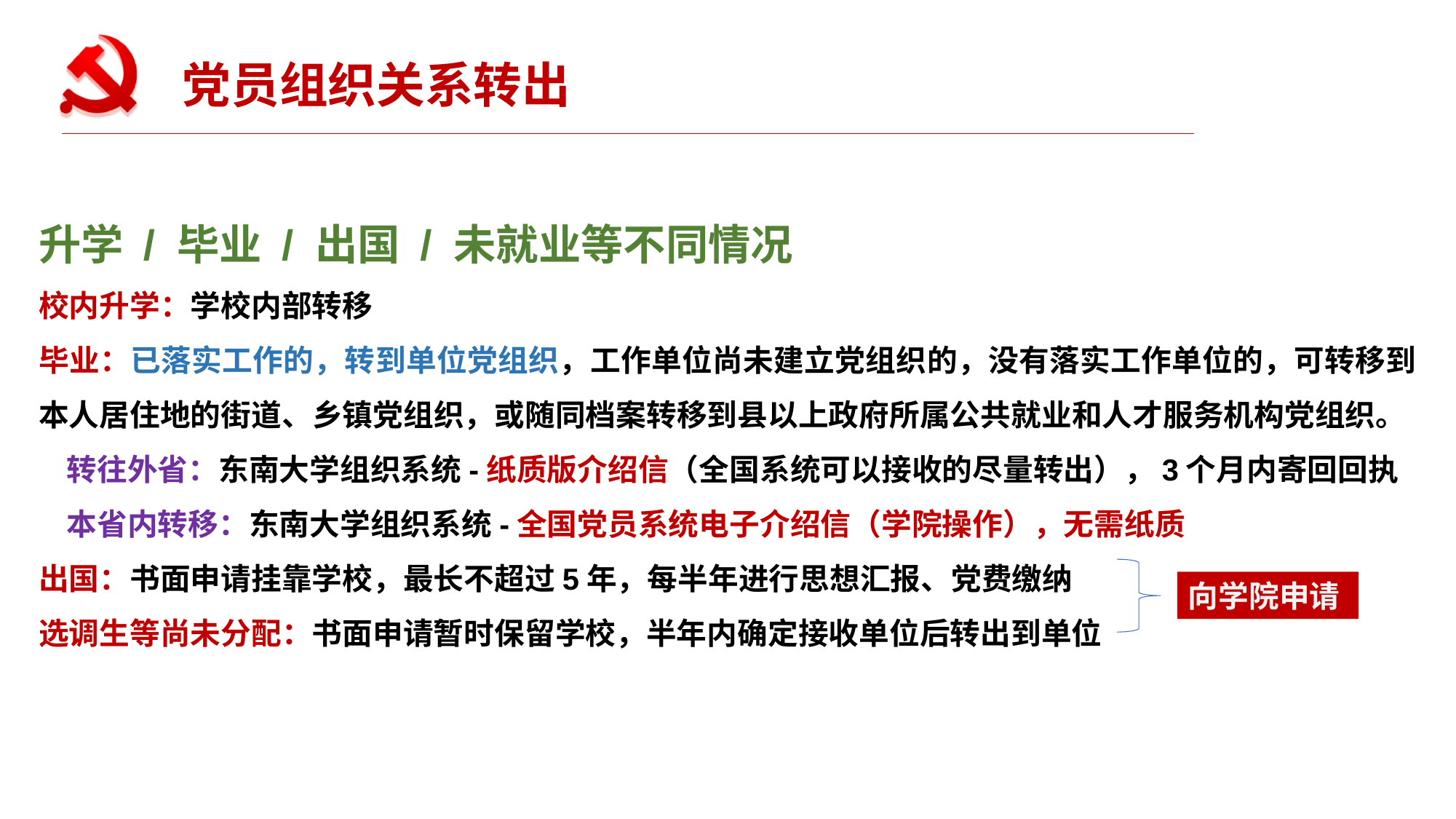

党员组织关系转出
升学 / 毕业 / 出国 / 未就业等不同情况
校内升学：学校内部转移
毕业：已落实工作的，转到单位党组织，工作单位尚未建立党组织的，没有落实工作单位的，可转移到本人居住地的街道、乡镇党组织，或随同档案转移到县以上政府所属公共就业和人才服务机构党组织。
   转往外省：东南大学组织系统-纸质版介绍信（全国系统可以接收的尽量转出），3个月内寄回回执
   本省内转移：东南大学组织系统-全国党员系统电子介绍信（学院操作），无需纸质
出国：书面申请挂靠学校，最长不超过5年，每半年进行思想汇报、党费缴纳
选调生等尚未分配：书面申请暂时保留学校，半年内确定接收单位后转出到单位

向学院申请